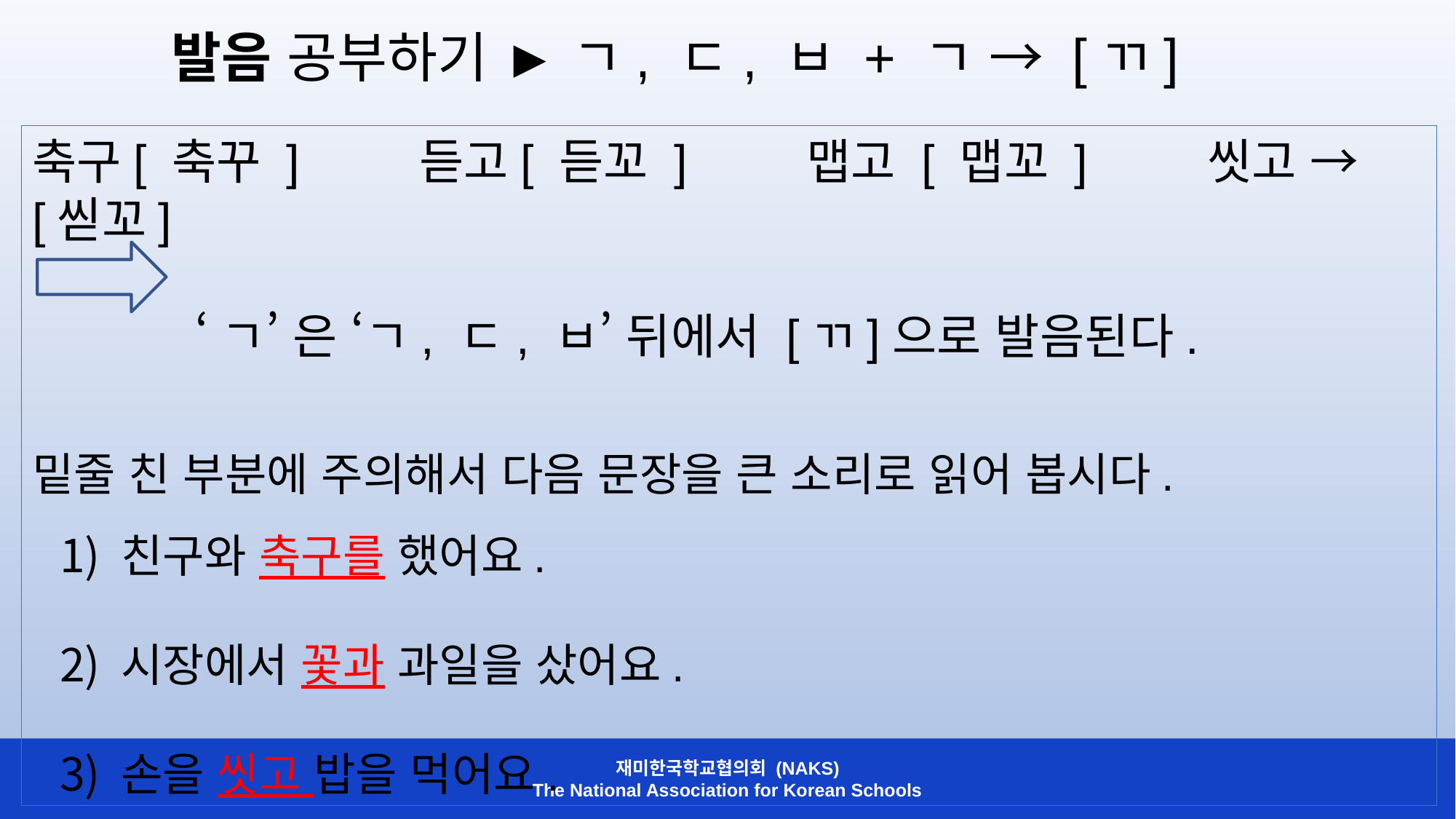

발음 공부하기 ► ㄱ, ㄷ, ㅂ + ㄱ → [ㄲ]
축구[ 축꾸 ]        듣고[ 듣꼬 ]        맵고 [ 맵꼬 ]        씻고 → [씯꼬]

            ‘ㄱ’ 은 ‘ㄱ, ㄷ, ㅂ’ 뒤에서 [ㄲ]으로 발음된다.

밑줄 친 부분에 주의해서 다음 문장을 큰 소리로 읽어 봅시다.
친구와 축구를 했어요.
시장에서 꽃과 과일을 샀어요.
손을 씻고 밥을 먹어요.

재미한국학교협의회 (NAKS)
The National Association for Korean Schools